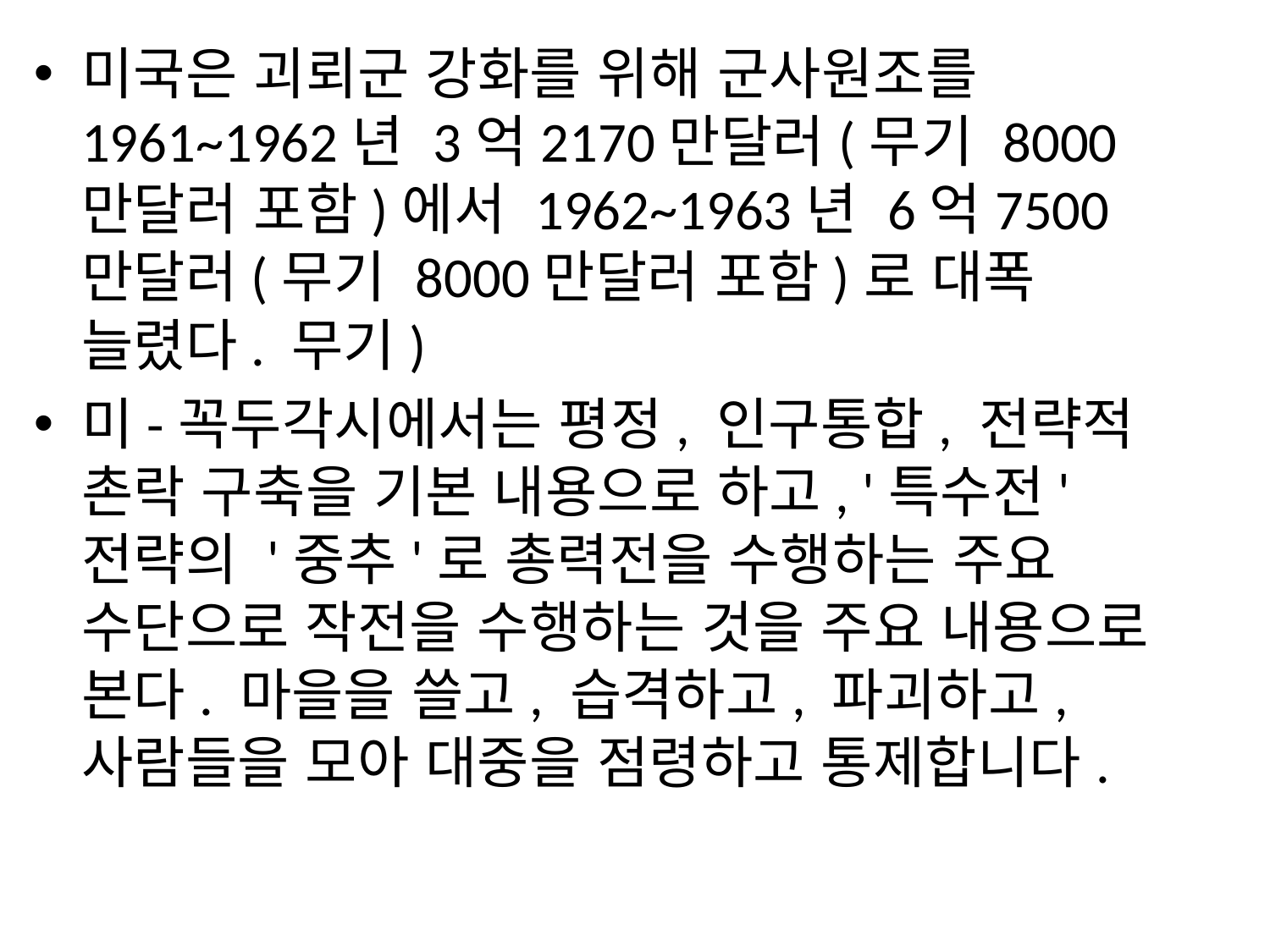

미국은 괴뢰군 강화를 위해 군사원조를 1961~1962년 3억2170만달러(무기 8000만달러 포함)에서 1962~1963년 6억7500만달러(무기 8000만달러 포함)로 대폭 늘렸다. 무기)
미-꼭두각시에서는 평정, 인구통합, 전략적 촌락 구축을 기본 내용으로 하고, '특수전' 전략의 '중추'로 총력전을 수행하는 주요 수단으로 작전을 수행하는 것을 주요 내용으로 본다. 마을을 쓸고, 습격하고, 파괴하고, 사람들을 모아 대중을 점령하고 통제합니다.